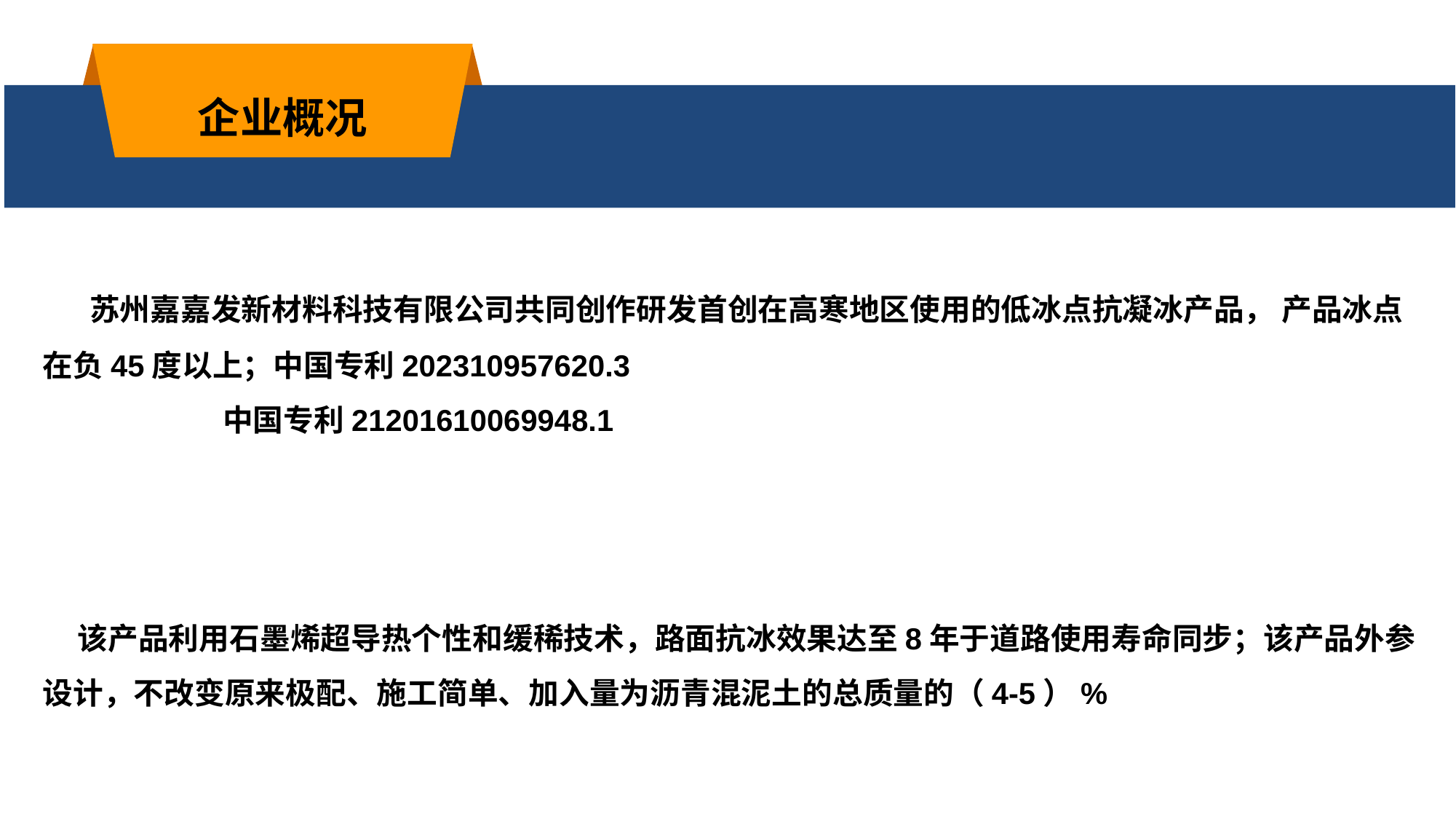

企业概况
     苏州嘉嘉发新材料科技有限公司共同创作研发首创在高寒地区使用的低冰点抗凝冰产品， 产品冰点在负45度以上；中国专利202310957620.3
                         中国专利21201610069948.1

    该产品利用石墨烯超导热个性和缓稀技术，路面抗冰效果达至8年于道路使用寿命同步；该产品外参设计，不改变原来极配、施工简单、加入量为沥青混泥土的总质量的（4-5）%